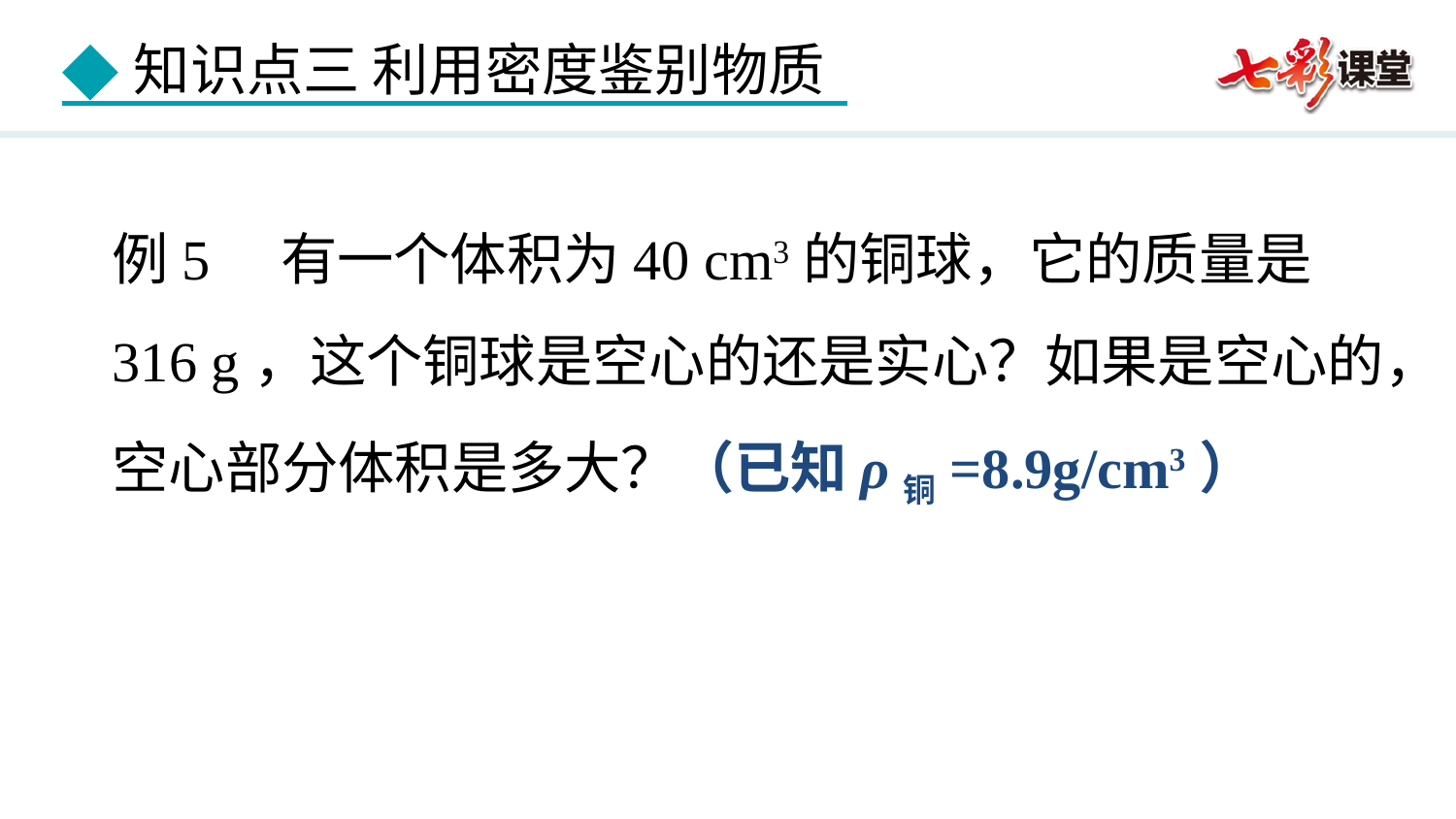

例5    有一个体积为40 cm3的铜球，它的质量是316 g，这个铜球是空心的还是实心？如果是空心的，空心部分体积是多大？（已知ρ铜=8.9g/cm3）